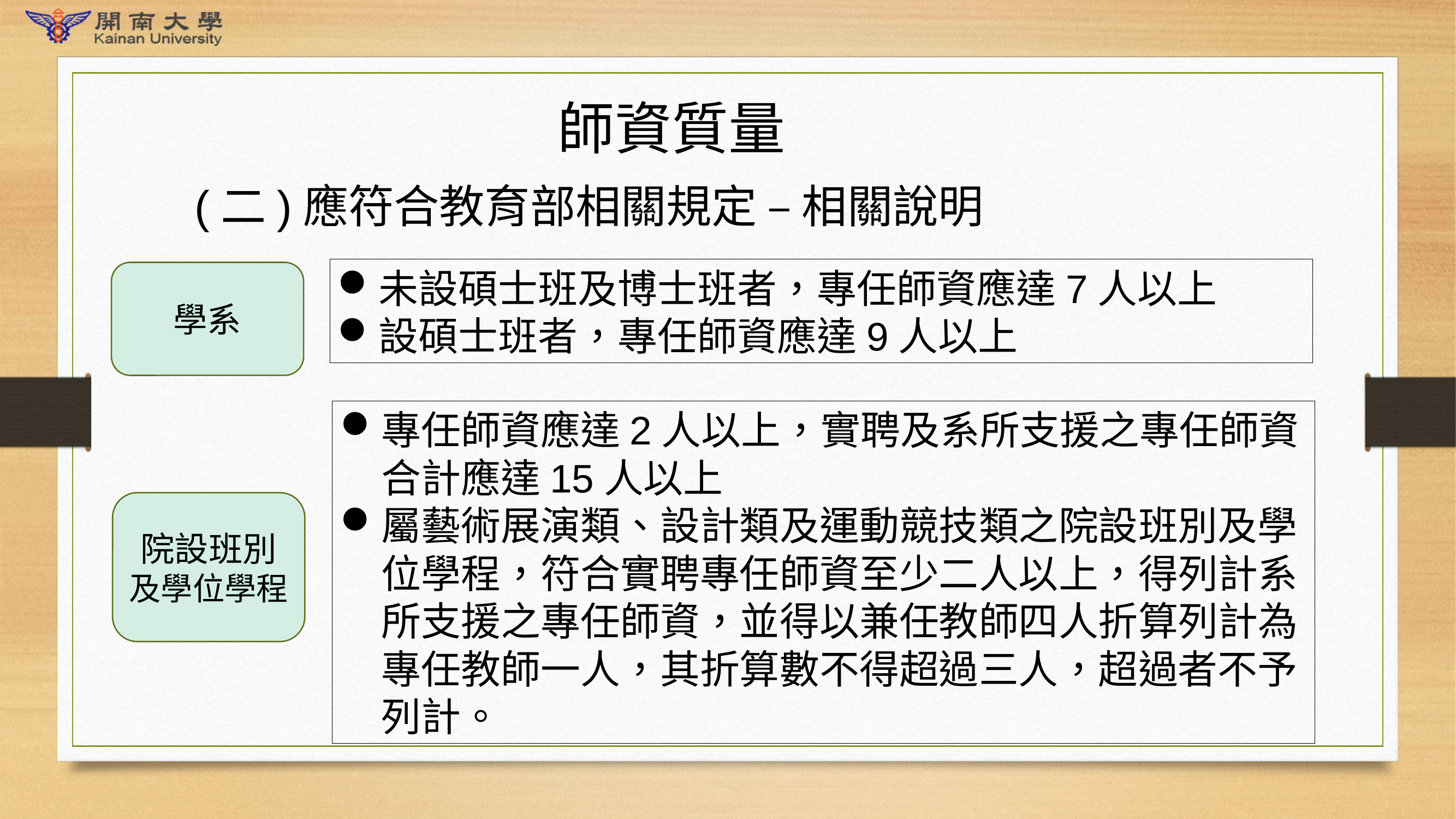

師資質量

(二)應符合教育部相關規定 – 相關說明
未設碩士班及博士班者，專任師資應達7人以上
設碩士班者，專任師資應達9人以上
學系
專任師資應達2人以上，實聘及系所支援之專任師資合計應達15人以上
屬藝術展演類、設計類及運動競技類之院設班別及學位學程，符合實聘專任師資至少二人以上，得列計系所支援之專任師資，並得以兼任教師四人折算列計為專任教師一人，其折算數不得超過三人，超過者不予列計。
院設班別
及學位學程